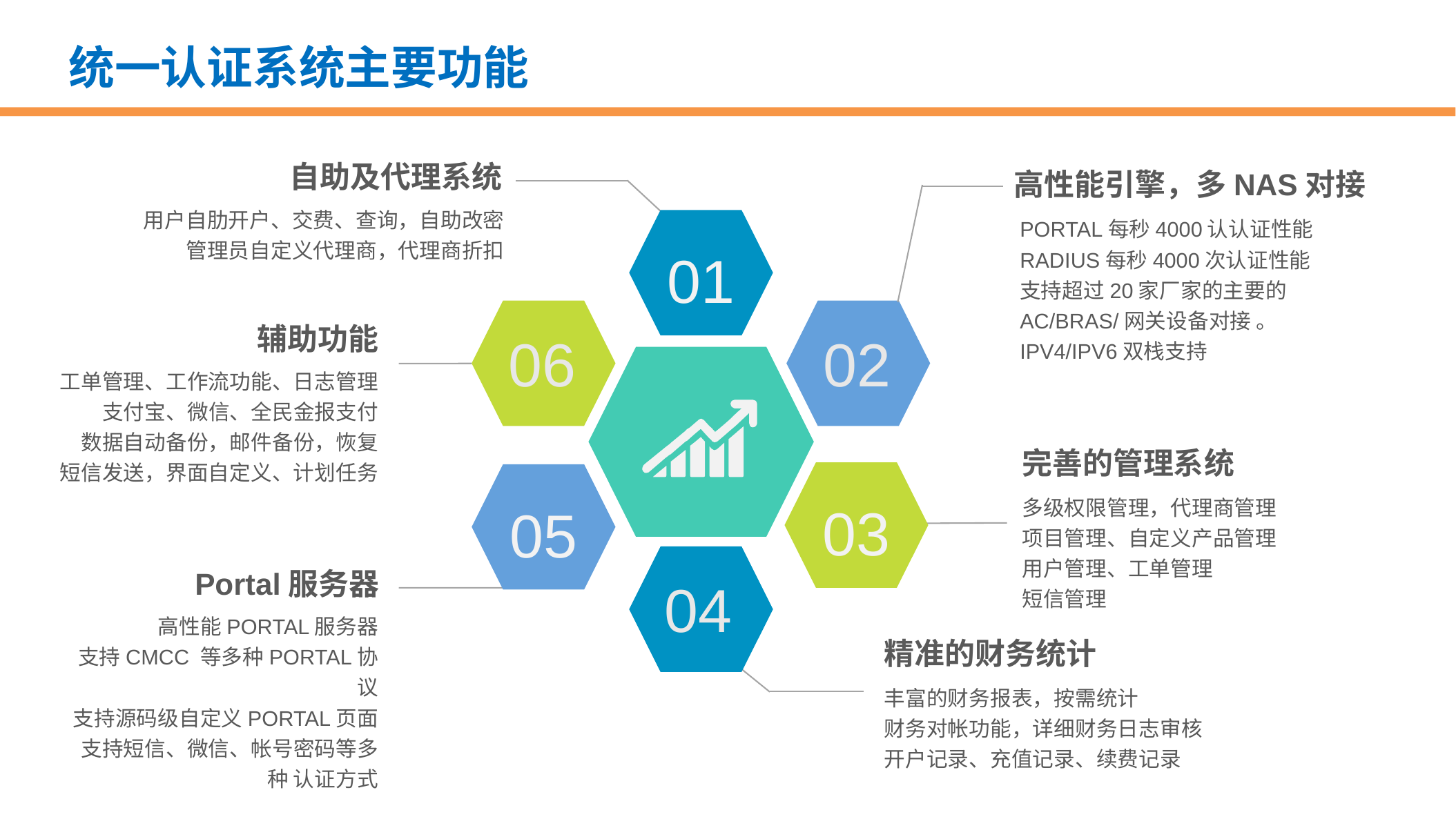

# 统一认证系统主要功能
自助及代理系统
高性能引擎，多NAS对接

用户自肋开户、交费、查询，自助改密
管理员自定义代理商，代理商折扣
PORTAL每秒4000认认证性能
RADIUS每秒4000次认证性能
支持超过20家厂家的主要的AC/BRAS/网关设备对接 。
IPV4/IPV6双栈支持

01

06

02
辅助功能

工单管理、工作流功能、日志管理
支付宝、微信、全民金报支付
数据自动备份，邮件备份，恢复
短信发送，界面自定义、计划任务

完善的管理系统

03

05
多级权限管理，代理商管理
项目管理、自定义产品管理
用户管理、工单管理
短信管理

04
Portal服务器

高性能PORTAL服务器
支持CMCC 等多种PORTAL协议
支持源码级自定义PORTAL页面
支持短信、微信、帐号密码等多种 认证方式
精准的财务统计

丰富的财务报表，按需统计
财务对帐功能，详细财务日志审核
开户记录、充值记录、续费记录